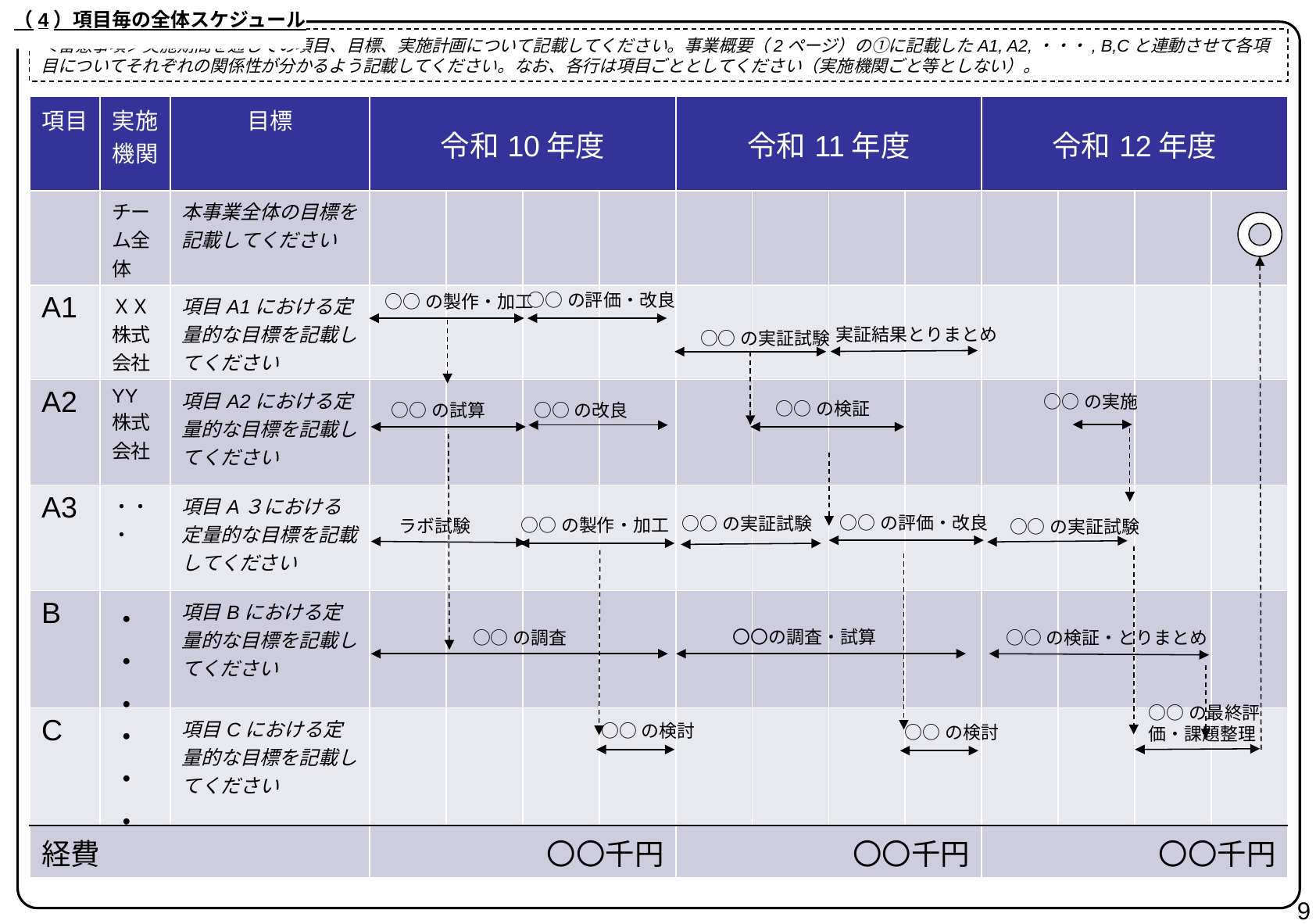

（4）項目毎の全体スケジュール

＜留意事項＞実施期間を通しての項目、目標、実施計画について記載してください。事業概要（2ページ）の①に記載したA1, A2,・・・, B,Cと連動させて各項目についてそれぞれの関係性が分かるよう記載してください。なお、各行は項目ごととしてください（実施機関ごと等としない）。
| 項目 | 実施機関 | 目標 | 令和10年度 |  |  |  | 令和11年度 |  |  |  | 令和12年度 |  |  |  |
| --- | --- | --- | --- | --- | --- | --- | --- | --- | --- | --- | --- | --- | --- | --- |
|  | チーム全体 | 本事業全体の目標を記載してください |  |  |  |  |  |  |  |  |  |  |  |  |
| A1 | ＸＸ株式会社 | 項目A1における定量的な目標を記載してください |  |  |  |  |  |  |  |  |  |  |  |  |
| A2 | YY株式会社 | 項目A2における定量的な目標を記載してください |  |  |  |  |  |  |  |  |  |  |  |  |
| A3 | ・・・ | 項目A３における定量的な目標を記載してください |  |  |  |  |  |  |  |  |  |  |  |  |
| B | ・・・ | 項目Bにおける定量的な目標を記載してください |  |  |  |  |  |  |  |  |  |  |  |  |
| C | ・・・ | 項目Cにおける定量的な目標を記載してください |  |  |  |  |  |  |  |  |  |  |  |  |
| 経費 |  |  | 〇〇千円 |  |  |  | 〇〇千円 |  |  |  | 〇〇千円 |  |  |  |

○○の評価・改良
○○の製作・加工
実証結果とりまとめ
○○の実証試験
○○の実施
○○の検証
○○の試算
○○の改良
○○の評価・改良
○○の実証試験
○○の製作・加工
ラボ試験
○○の実証試験
〇〇の調査・試算
○○の調査
○○の検証・とりまとめ
○○の最終評価・課題整理
○○の検討
○○の検討
9